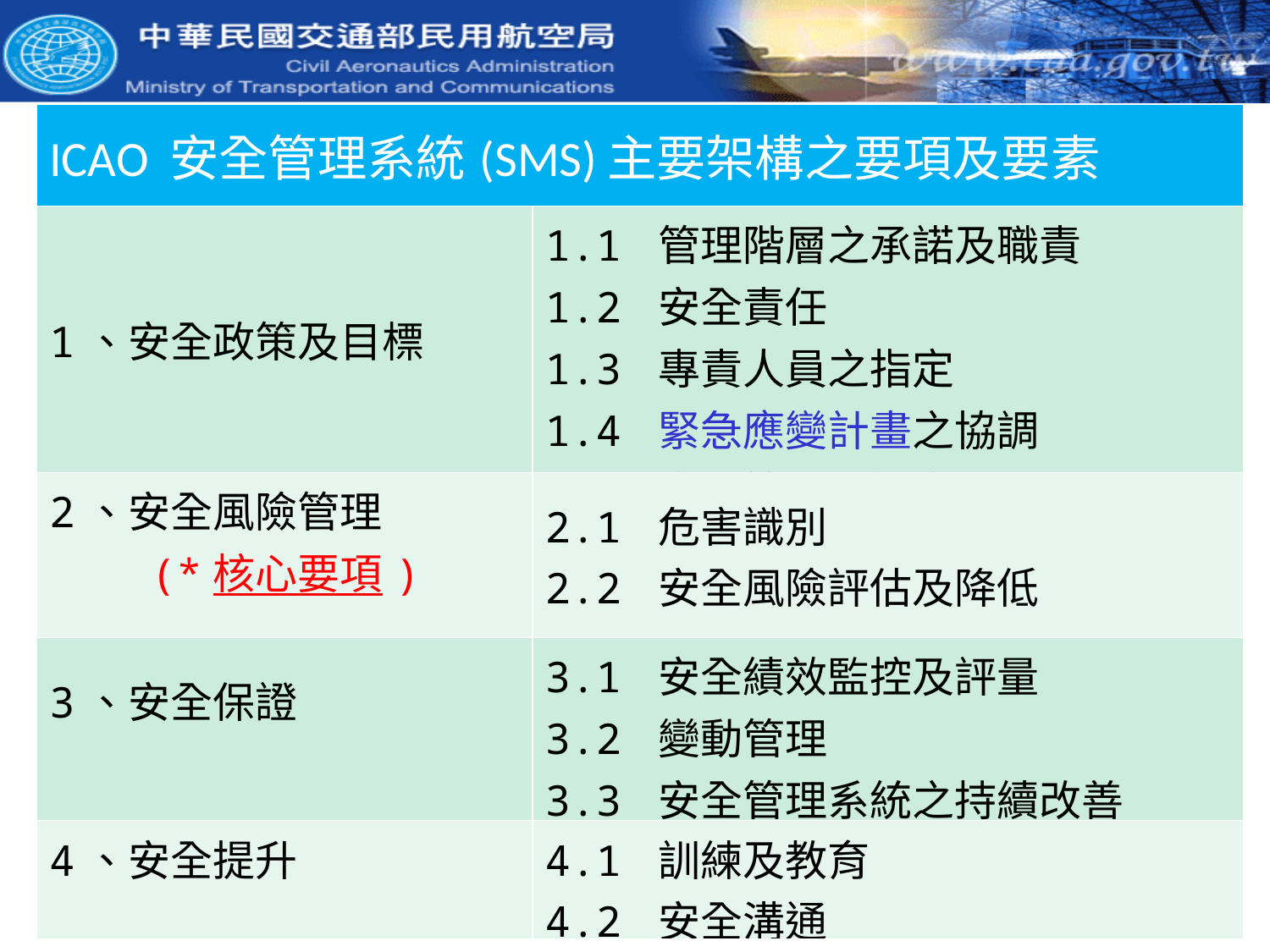

| ICAO 安全管理系統(SMS)主要架構之要項及要素 |  |
| --- | --- |
| 1、安全政策及目標 | 1.1 管理階層之承諾及職責 1.2 安全責任 1.3 專責人員之指定 1.4 緊急應變計畫之協調 1.5 安全管理系統文件 |
| 2、安全風險管理 (\*核心要項) | 2.1 危害識別 2.2 安全風險評估及降低 |
| 3、安全保證 | 3.1 安全績效監控及評量 3.2 變動管理 3.3 安全管理系統之持續改善 |
| 4、安全提升 | 4.1 訓練及教育 4.2 安全溝通 |

31